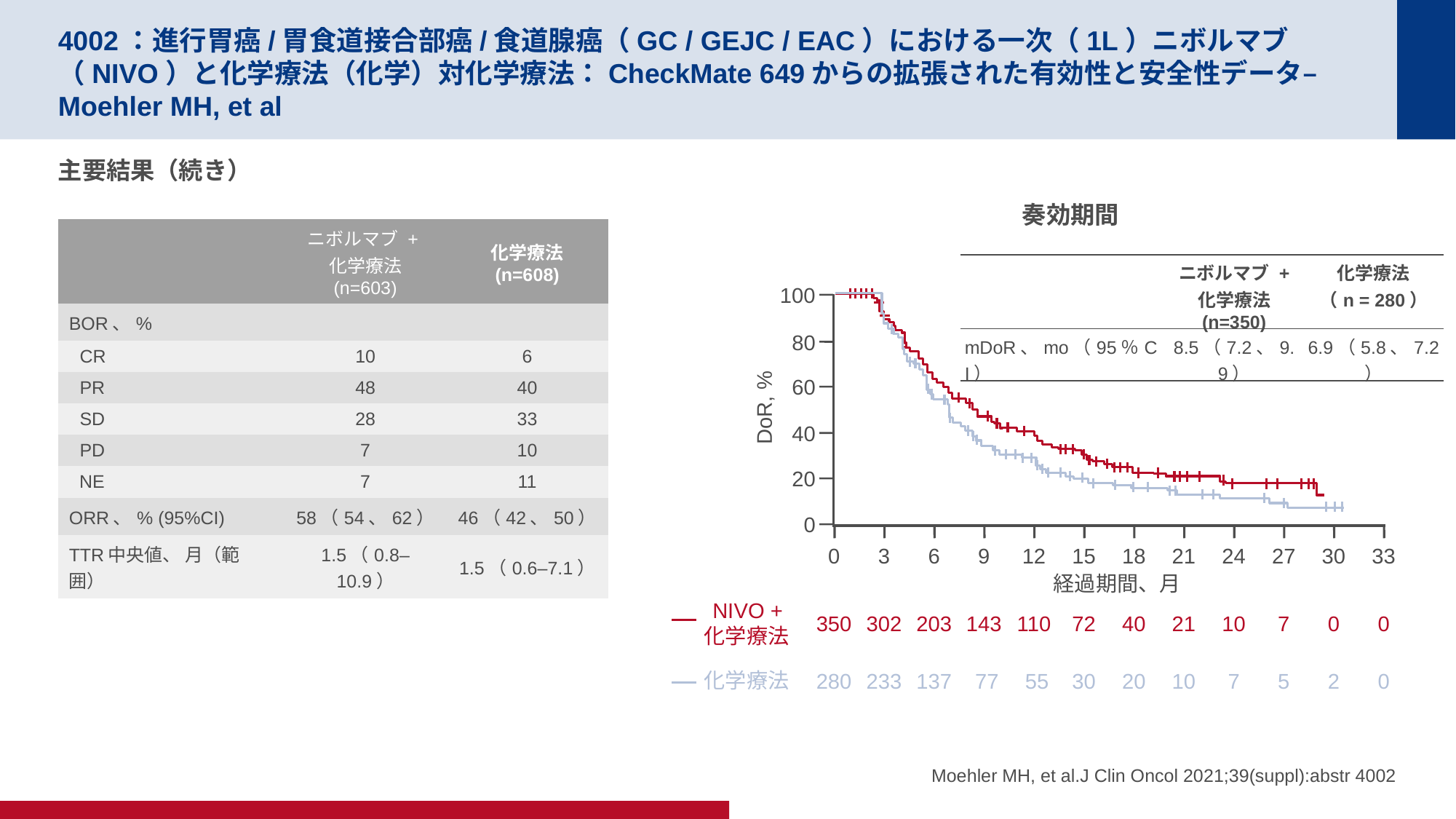

# 4002：進行胃癌/胃食道接合部癌/食道腺癌（GC / GEJC / EAC）における一次（1L）ニボルマブ（NIVO）と化学療法（化学）対化学療法：CheckMate 649からの拡張された有効性と安全性データ– Moehler MH, et al
主要結果（続き）
奏効期間
|  | ニボルマブ + 化学療法 (n=603) | 化学療法 (n=608) |
| --- | --- | --- |
| BOR、% |  |  |
| CR | 10 | 6 |
| PR | 48 | 40 |
| SD | 28 | 33 |
| PD | 7 | 10 |
| NE | 7 | 11 |
| ORR、% (95%CI) | 58（54、62） | 46（42、50） |
| TTR中央値、 月（範囲） | 1.5（0.8–10.9） | 1.5（0.6–7.1） |
|  | ニボルマブ + 化学療法 (n=350) | 化学療法 （n = 280） |
| --- | --- | --- |
| mDoR、mo（95％CI） | 8.5（7.2、9.9） | 6.9（5.8、7.2） |
100

80

60

DoR, %
40

20

0

0
3
6
9
12
15
18
21
24
27
30
33
350
302
203
143
110
72
40
21
10
7
0
0
280
233
137
 77
 55
30
20
10
7
5
2
0
経過期間、月
NIVO +
化学療法
化学療法
Moehler MH, et al.J Clin Oncol 2021;39(suppl):abstr 4002